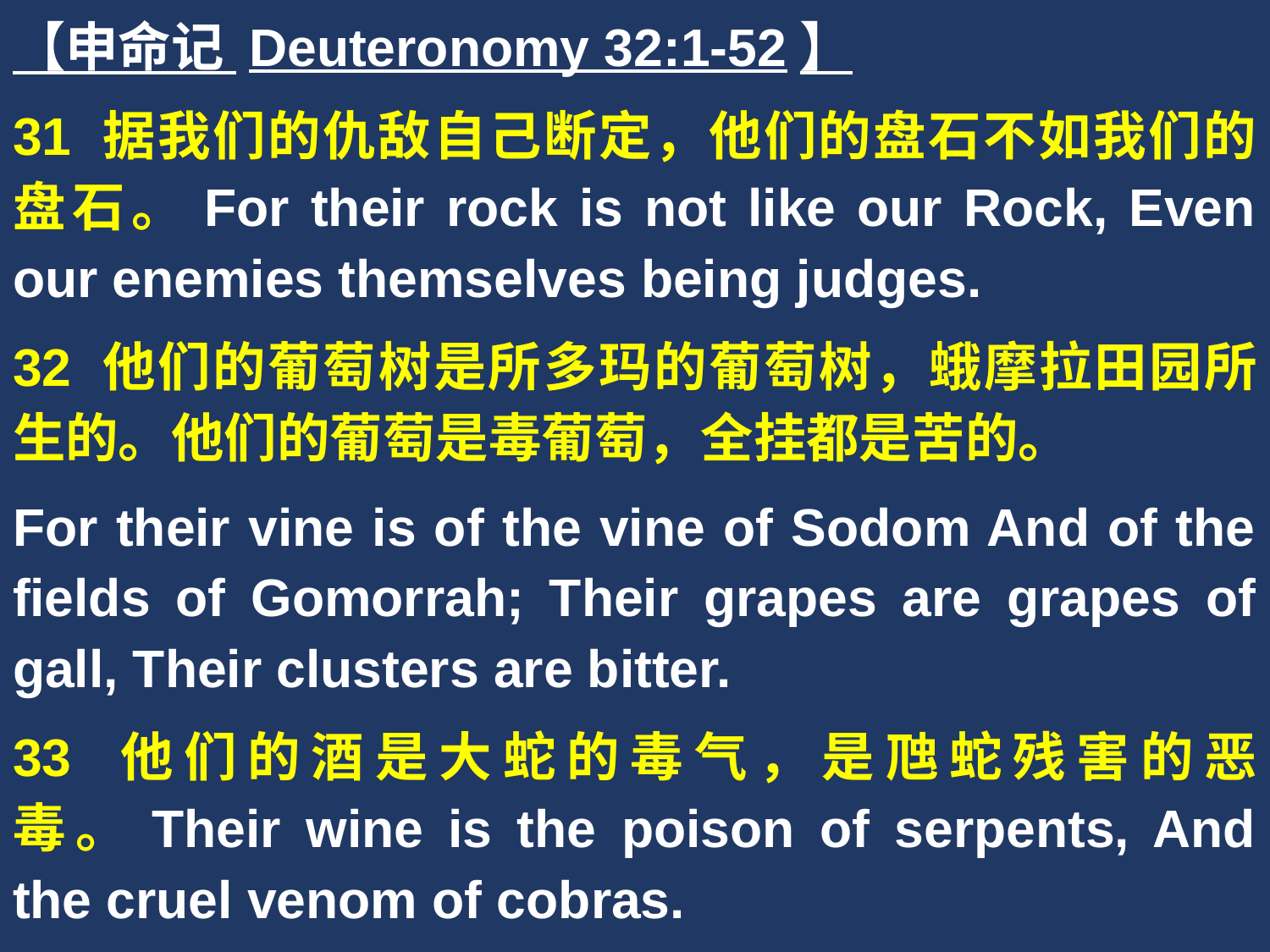

【申命记 Deuteronomy 32:1-52】
31 据我们的仇敌自己断定，他们的盘石不如我们的盘石。For their rock is not like our Rock, Even our enemies themselves being judges.
32 他们的葡萄树是所多玛的葡萄树，蛾摩拉田园所生的。他们的葡萄是毒葡萄，全挂都是苦的。
For their vine is of the vine of Sodom And of the fields of Gomorrah; Their grapes are grapes of gall, Their clusters are bitter.
33 他们的酒是大蛇的毒气，是虺蛇残害的恶毒。Their wine is the poison of serpents, And the cruel venom of cobras.